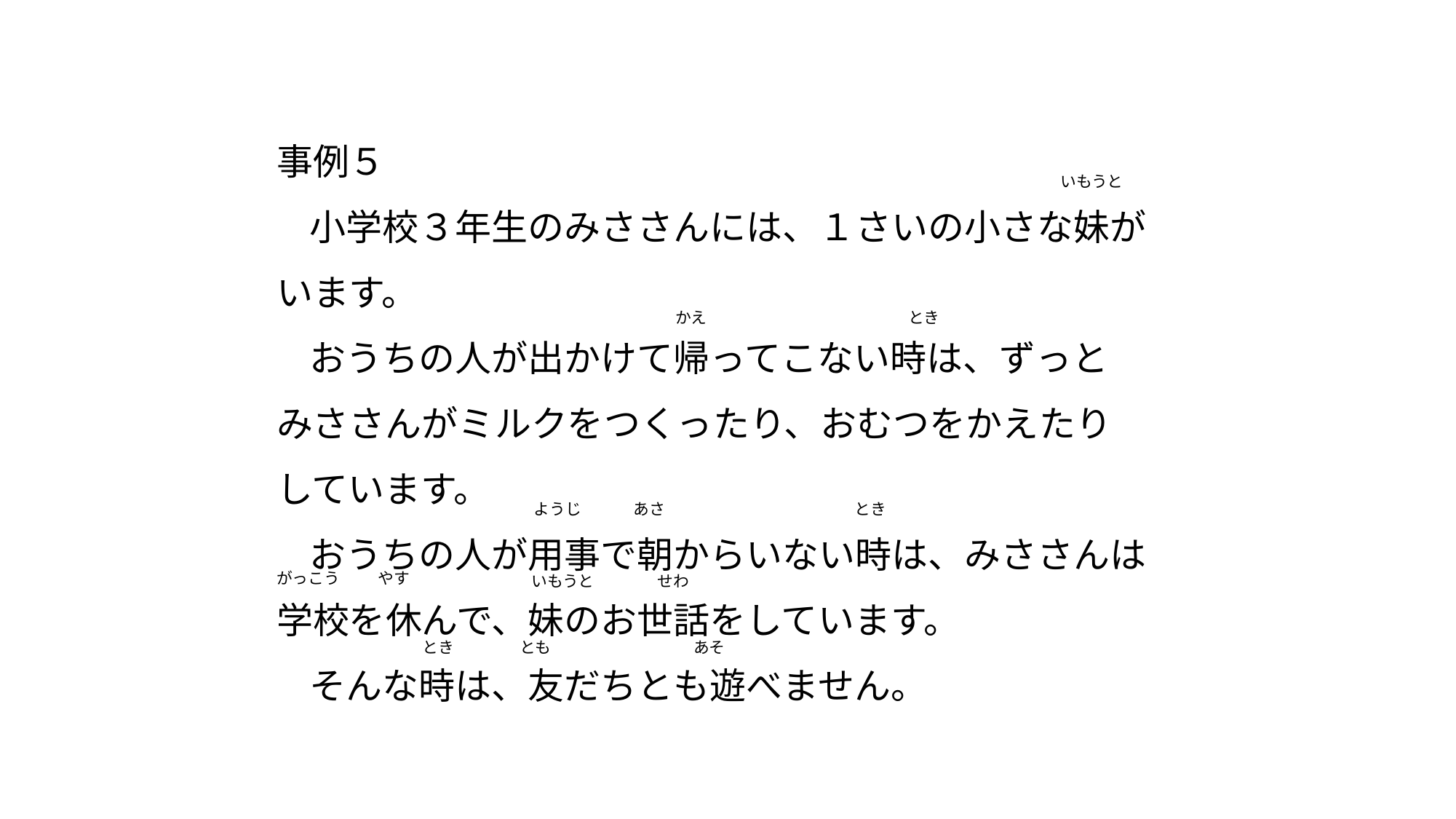

事例５
   小学校３年生のみささんには、１さいの小さな妹が
います。
   おうちの人が出かけて帰ってこない時は、ずっと
みささんがミルクをつくったり、おむつをかえたり
しています。
   おうちの人が用事で朝からいない時は、みささんは
学校を休んで、妹のお世話をしています。
   そんな時は、友だちとも遊べません。
いもうと
かえ
とき
ようじ
あさ
とき
がっこう
やす
いもうと　　　　せわ
 とき                   とも　　　　　　　　　あそ